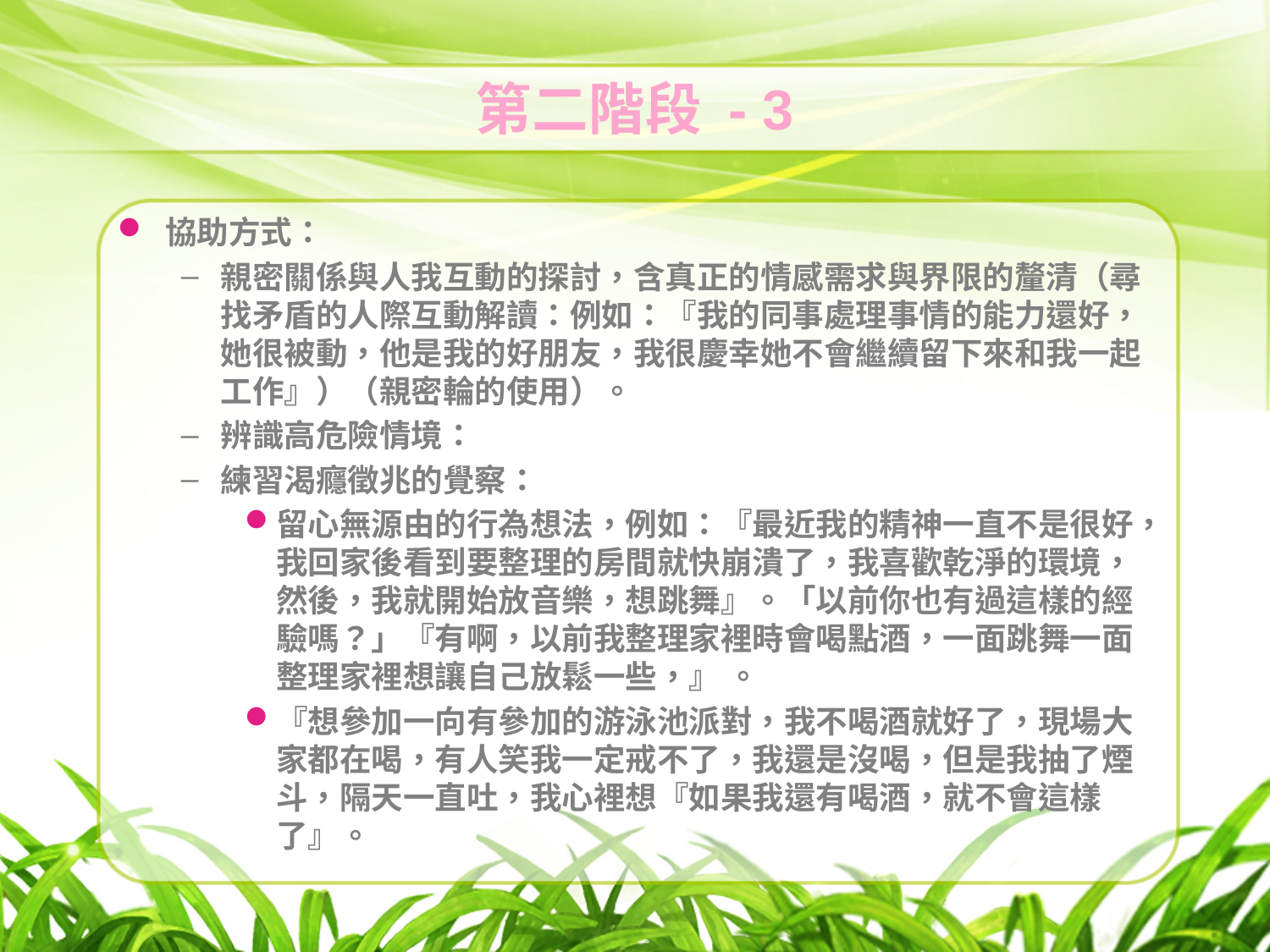

# 第二階段 - 3
協助方式：
親密關係與人我互動的探討，含真正的情感需求與界限的釐清（尋找矛盾的人際互動解讀：例如：『我的同事處理事情的能力還好，她很被動，他是我的好朋友，我很慶幸她不會繼續留下來和我一起工作』）（親密輪的使用）。
辨識高危險情境：
練習渴癮徵兆的覺察：
留心無源由的行為想法，例如：『最近我的精神一直不是很好，我回家後看到要整理的房間就快崩潰了，我喜歡乾淨的環境，然後，我就開始放音樂，想跳舞』。「以前你也有過這樣的經驗嗎？」『有啊，以前我整理家裡時會喝點酒，一面跳舞一面整理家裡想讓自己放鬆一些，』 。
『想參加一向有參加的游泳池派對，我不喝酒就好了，現場大家都在喝，有人笑我一定戒不了，我還是沒喝，但是我抽了煙斗，隔天一直吐，我心裡想『如果我還有喝酒，就不會這樣了』。